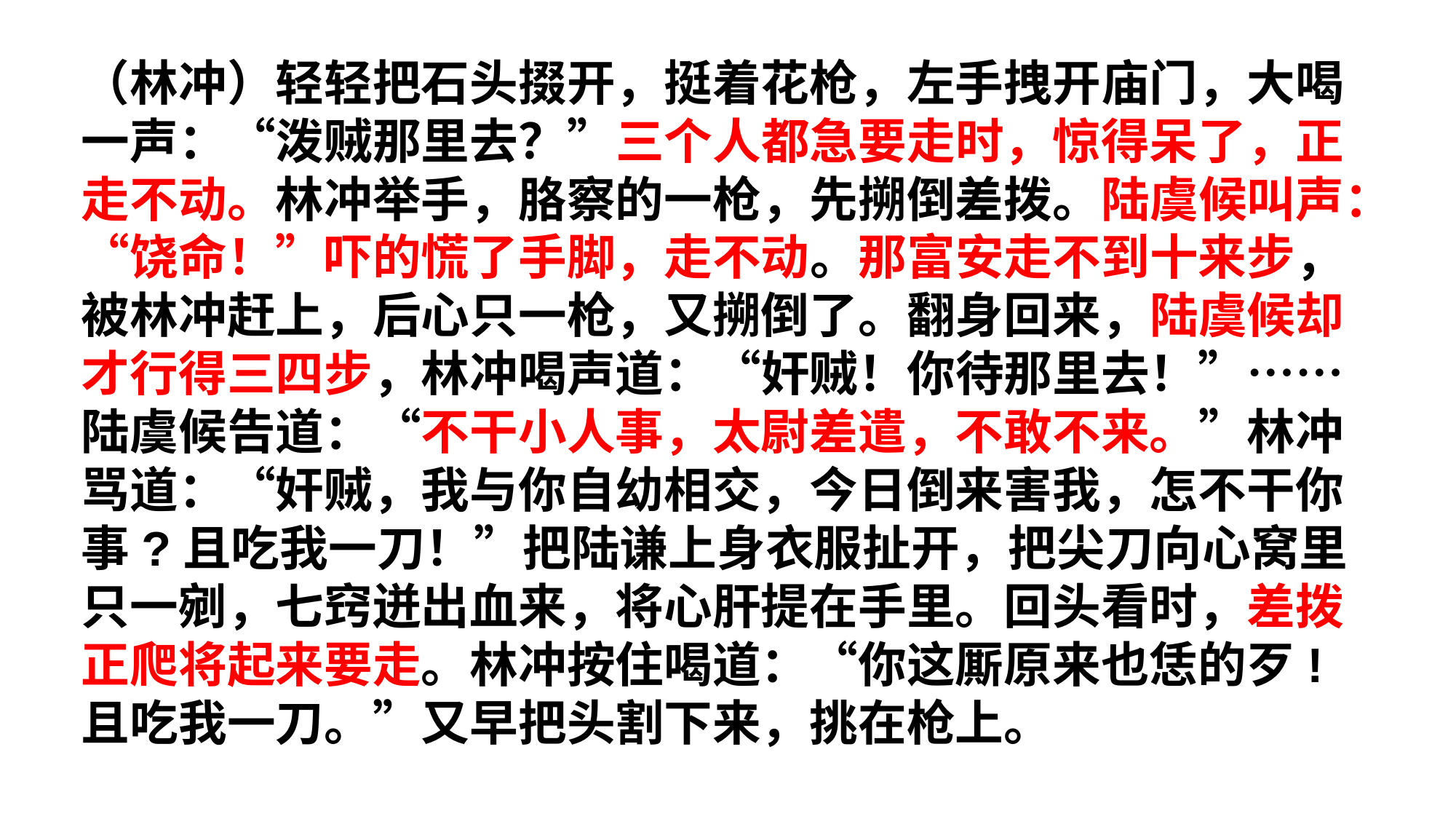

（林冲）轻轻把石头掇开，挺着花枪，左手拽开庙门，大喝一声：“泼贼那里去？”三个人都急要走时，惊得呆了，正走不动。林冲举手，胳察的一枪，先搠倒差拨。陆虞候叫声：“饶命！”吓的慌了手脚，走不动。那富安走不到十来步，被林冲赶上，后心只一枪，又搠倒了。翻身回来，陆虞候却才行得三四步，林冲喝声道：“奸贼！你待那里去！”……陆虞候告道：“不干小人事，太尉差遣，不敢不来。”林冲骂道：“奸贼，我与你自幼相交，今日倒来害我，怎不干你事?且吃我一刀！”把陆谦上身衣服扯开，把尖刀向心窝里只一剜，七窍迸出血来，将心肝提在手里。回头看时，差拨正爬将起来要走。林冲按住喝道：“你这厮原来也恁的歹!且吃我一刀。”又早把头割下来，挑在枪上。